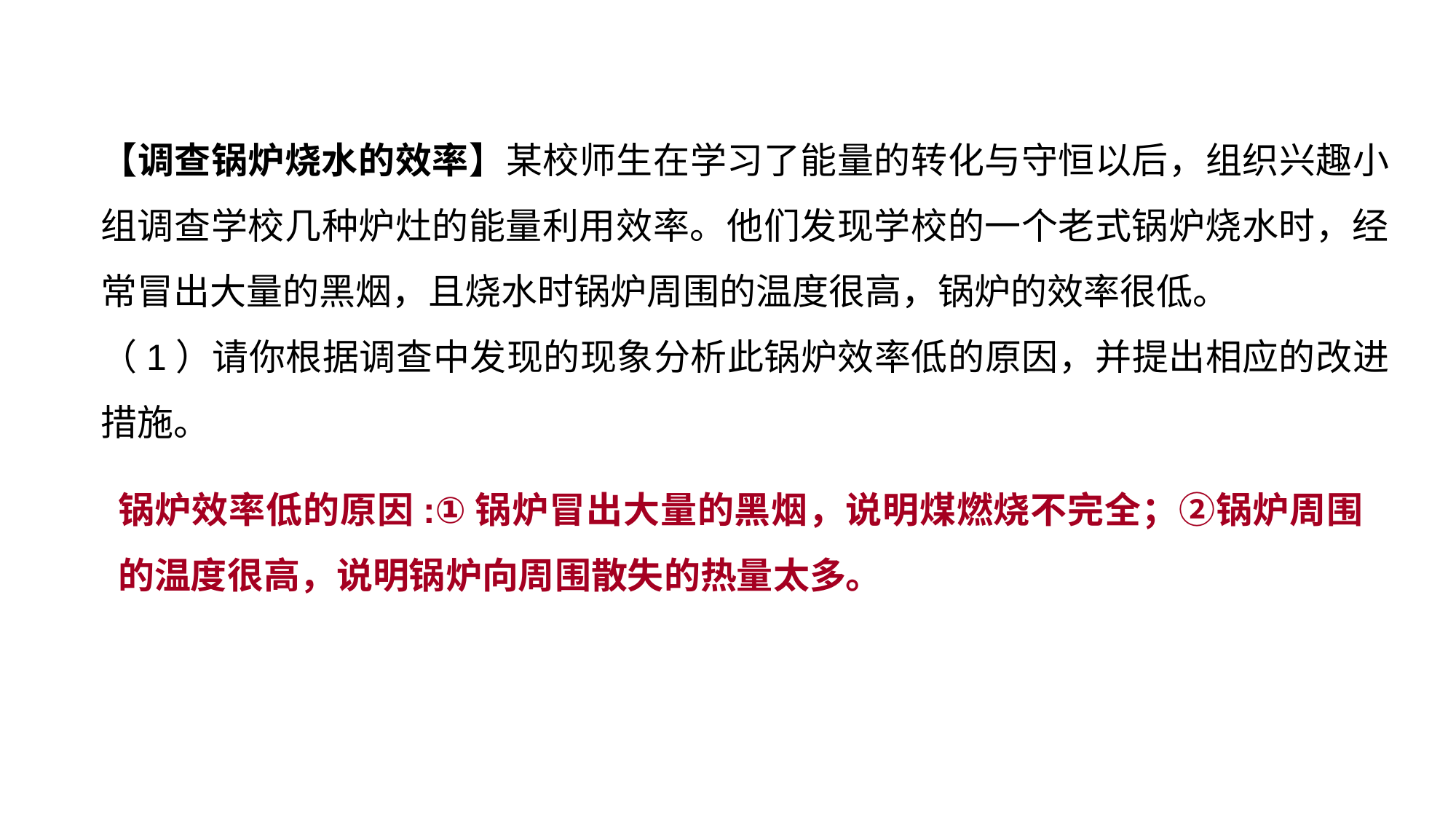

【调查锅炉烧水的效率】某校师生在学习了能量的转化与守恒以后，组织兴趣小组调查学校几种炉灶的能量利用效率。他们发现学校的一个老式锅炉烧水时，经常冒出大量的黑烟，且烧水时锅炉周围的温度很高，锅炉的效率很低。
（1）请你根据调查中发现的现象分析此锅炉效率低的原因，并提出相应的改进措施。
设计实验 拓展提升
锅炉效率低的原因:①锅炉冒出大量的黑烟，说明煤燃烧不完全；②锅炉周围的温度很高，说明锅炉向周围散失的热量太多。